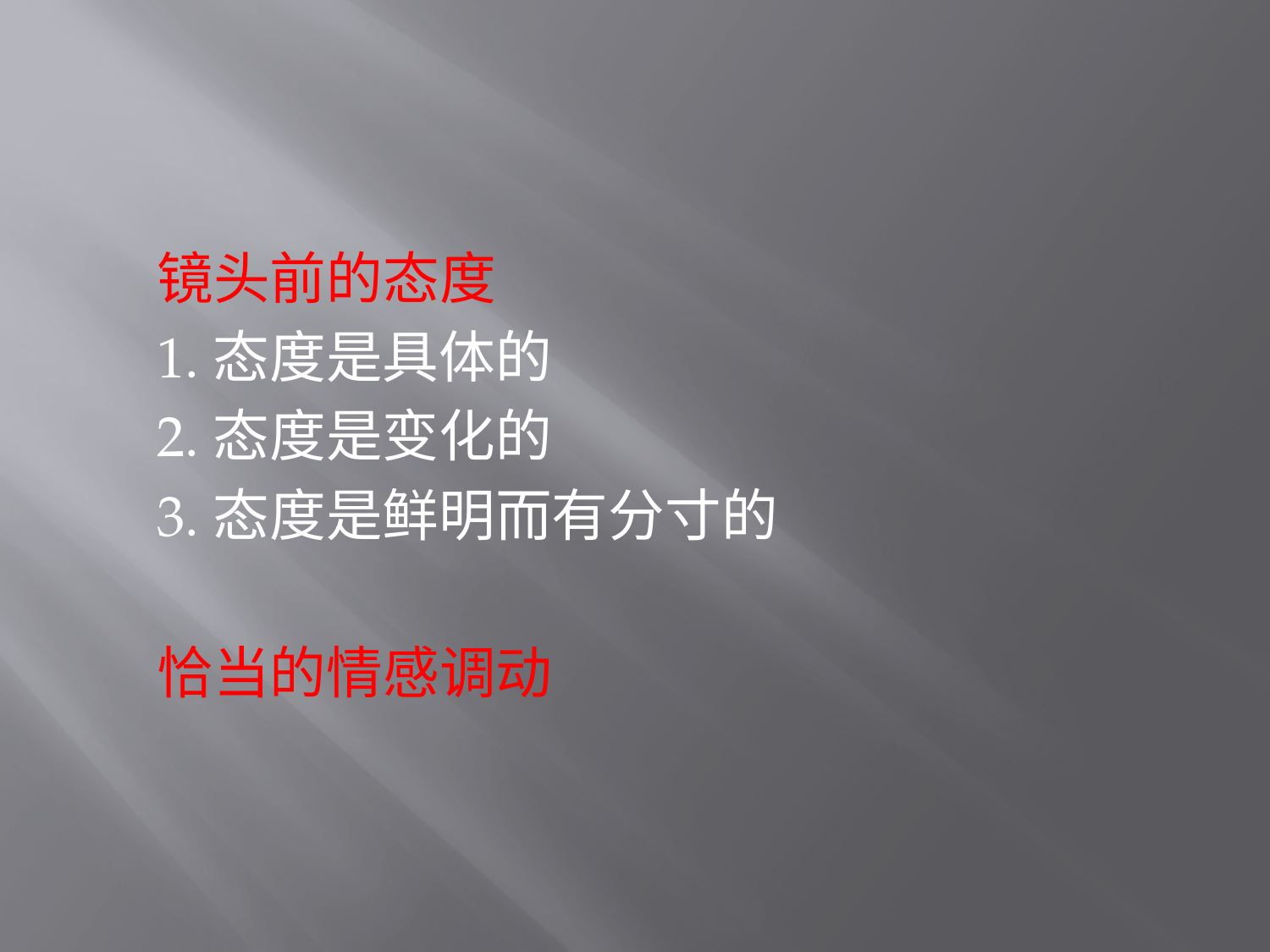

#
镜头前的态度
1.态度是具体的
2.态度是变化的
3.态度是鲜明而有分寸的

恰当的情感调动